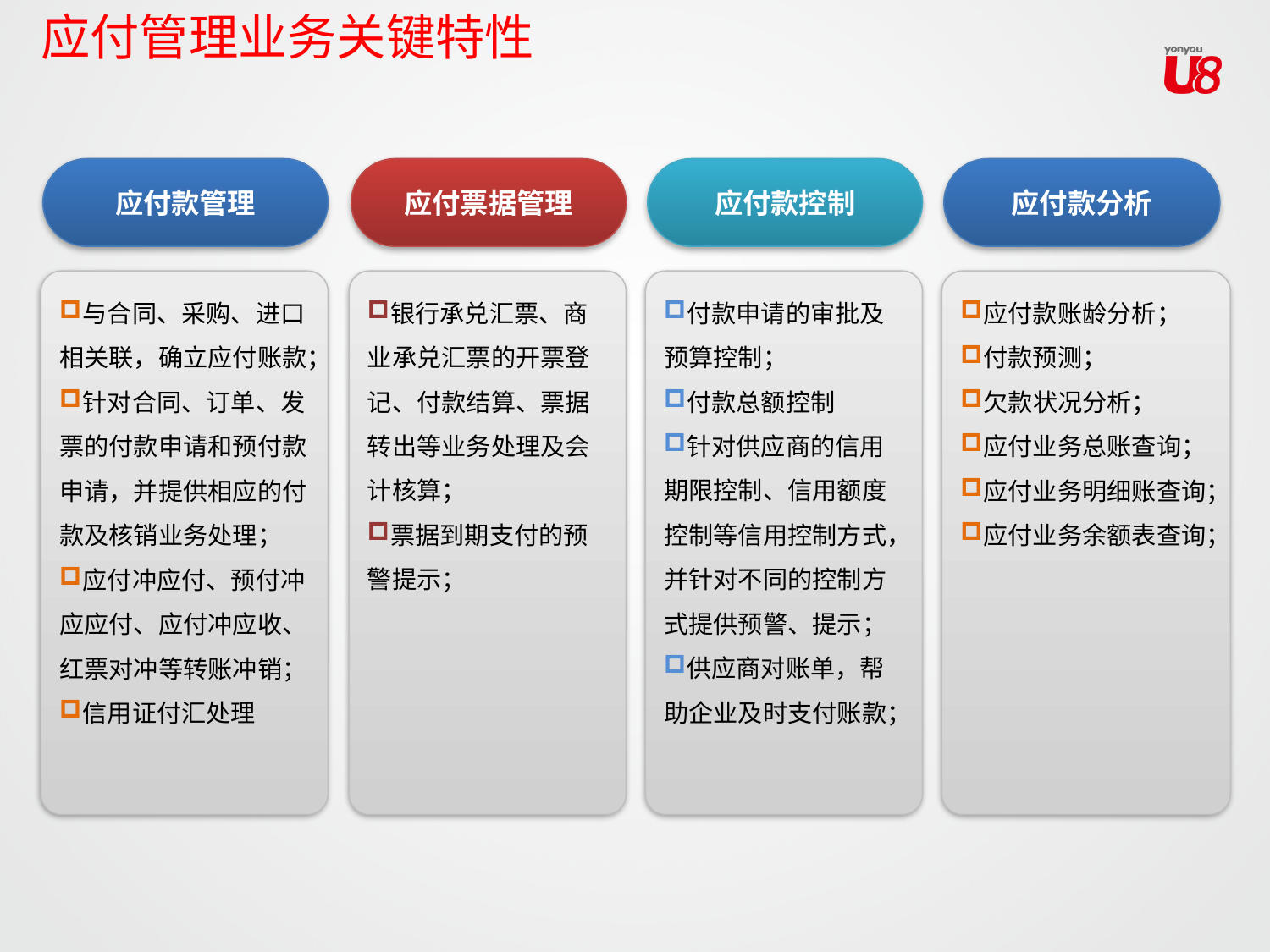

应付管理业务关键特性
应付款管理
应付票据管理
应付款控制
应付款分析
与合同、采购、进口相关联，确立应付账款；
针对合同、订单、发票的付款申请和预付款申请，并提供相应的付款及核销业务处理；
应付冲应付、预付冲应应付、应付冲应收、红票对冲等转账冲销；
信用证付汇处理

银行承兑汇票、商业承兑汇票的开票登记、付款结算、票据转出等业务处理及会计核算；
票据到期支付的预警提示；

付款申请的审批及预算控制；
付款总额控制
针对供应商的信用期限控制、信用额度控制等信用控制方式，并针对不同的控制方式提供预警、提示；
供应商对账单，帮助企业及时支付账款；
应付款账龄分析；
付款预测；
欠款状况分析；
应付业务总账查询；
应付业务明细账查询；
应付业务余额表查询；